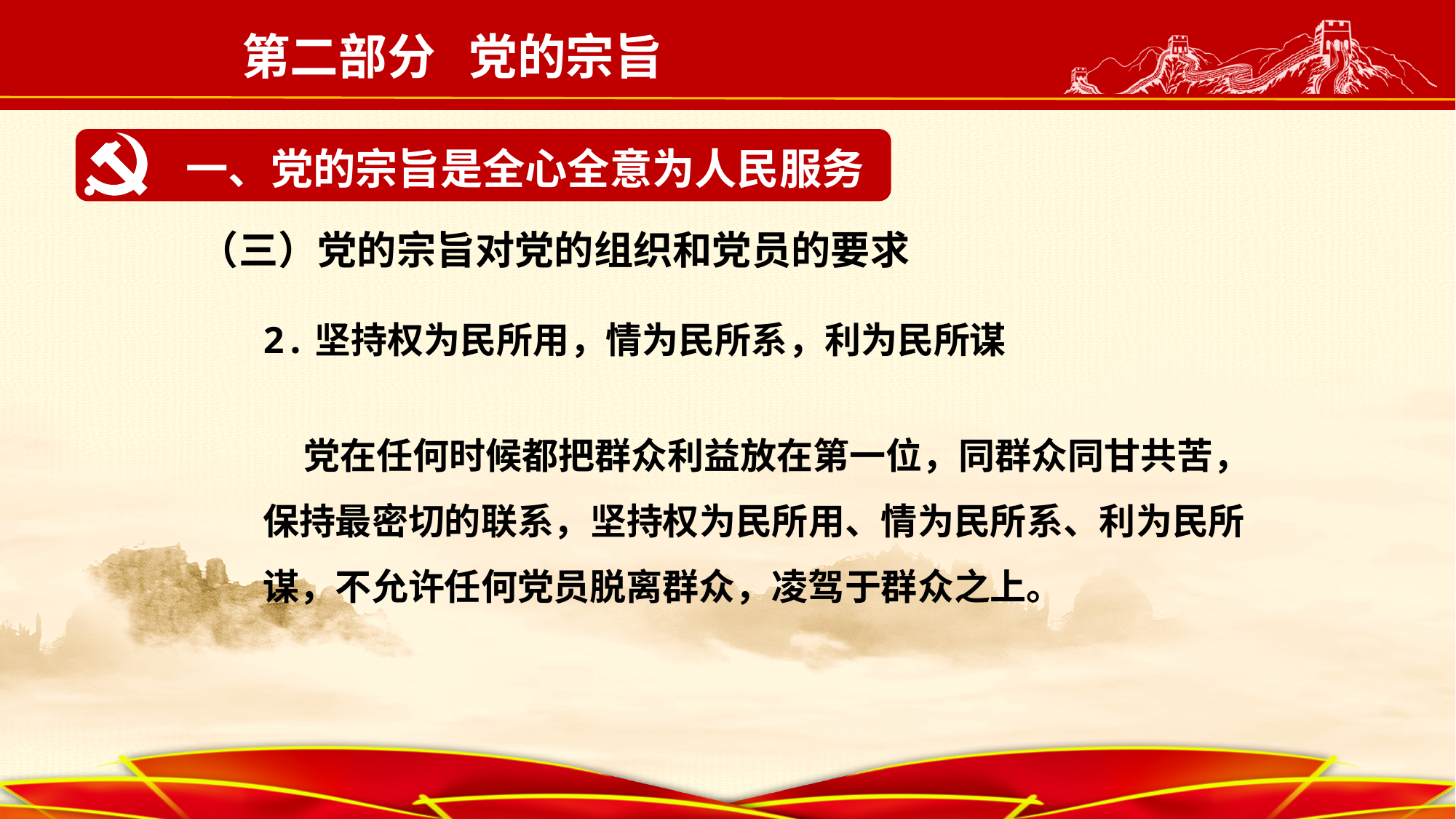

第二部分   党的宗旨

一、党的宗旨是全心全意为人民服务
（三）党的宗旨对党的组织和党员的要求
2.坚持权为民所用，情为民所系，利为民所谋
    党在任何时候都把群众利益放在第一位，同群众同甘共苦，保持最密切的联系，坚持权为民所用、情为民所系、利为民所谋，不允许任何党员脱离群众，凌驾于群众之上。